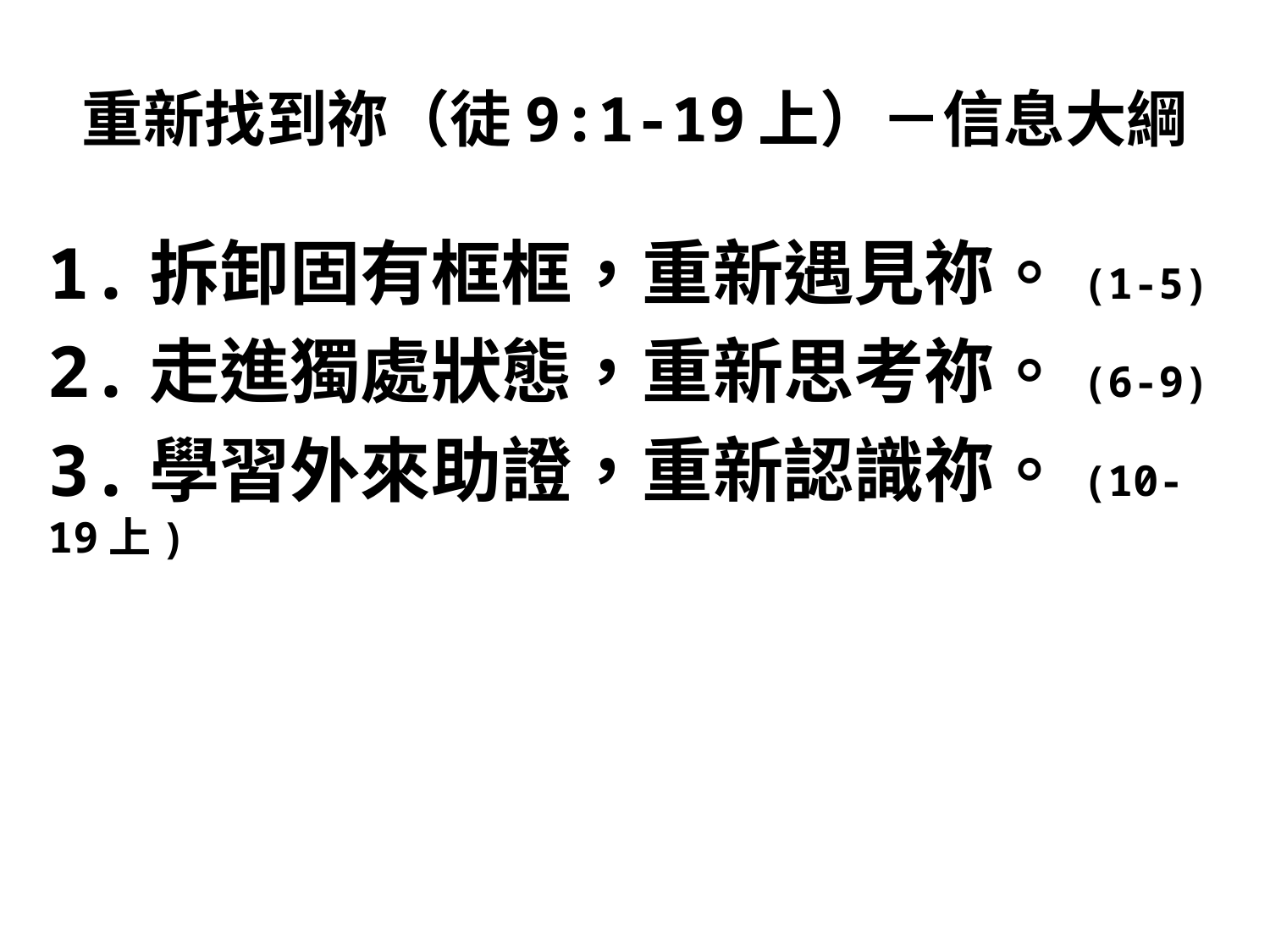

# 重新找到祢（徒9:1-19上）－信息大綱
1.拆卸固有框框，重新遇見祢。(1-5)
2.走進獨處狀態，重新思考祢。(6-9)
3.學習外來助證，重新認識祢。(10-19上)